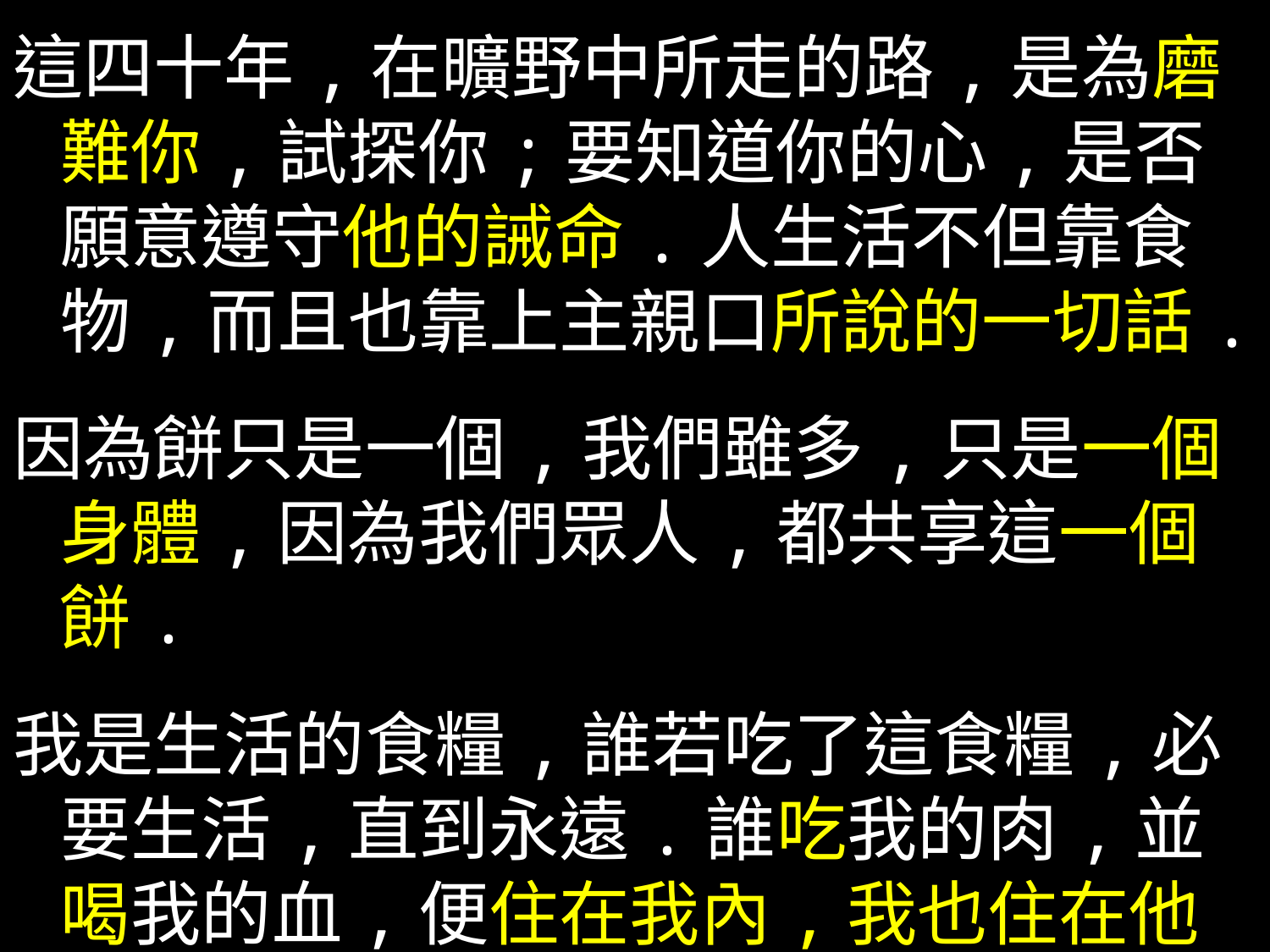

這四十年,在曠野中所走的路,是為磨難你,試探你;要知道你的心,是否願意遵守他的誡命.人生活不但靠食物,而且也靠上主親口所說的一切話.
因為餅只是一個,我們雖多,只是一個身體,因為我們眾人,都共享這一個餅.
我是生活的食糧,誰若吃了這食糧,必要生活,直到永遠.誰吃我的肉,並喝我的血,便住在我內,我也住在他內.